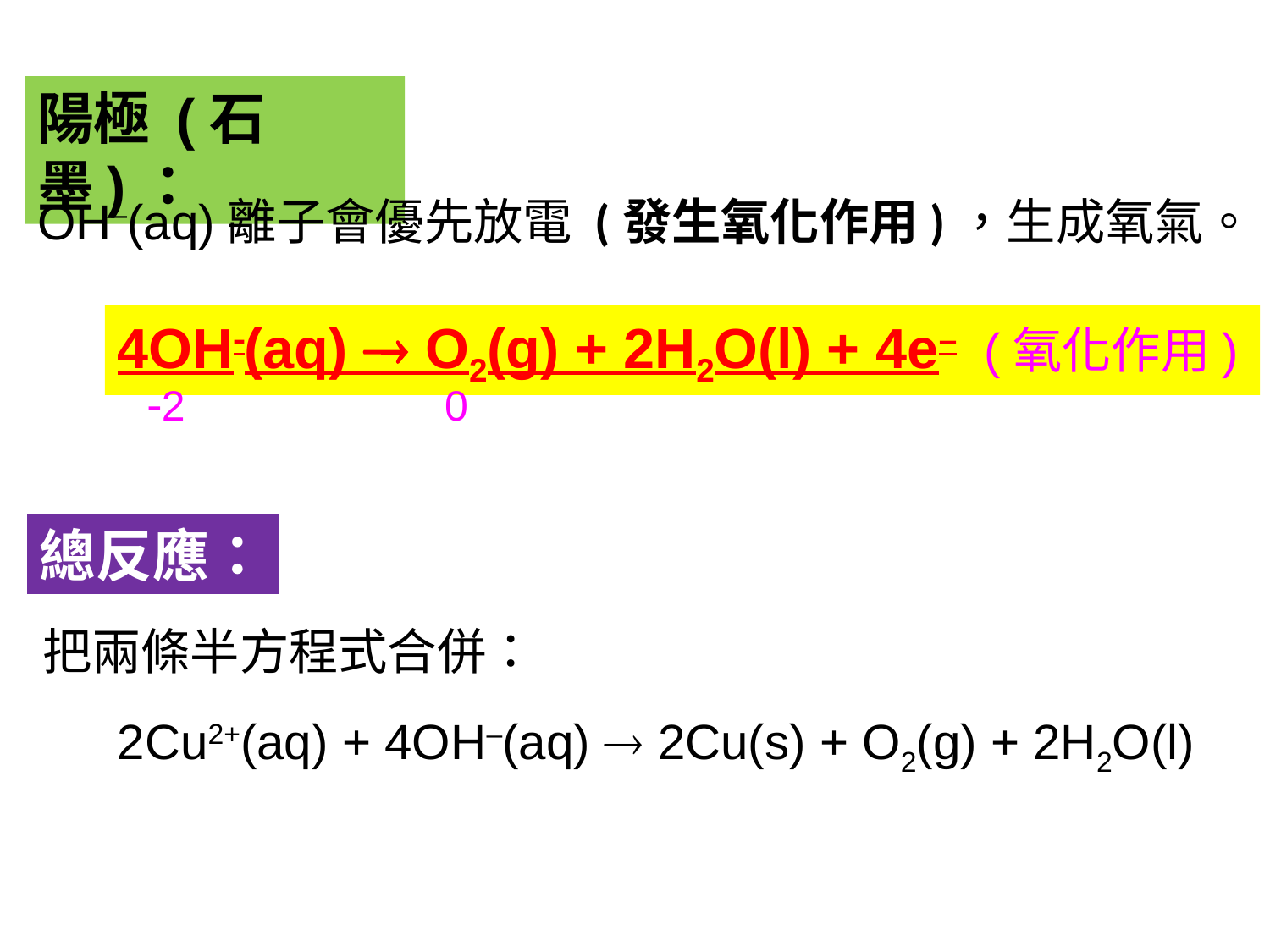

陽極 (石墨)：
OH–(aq)離子會優先放電 (發生氧化作用)，生成氧氣。
4OH−(aq) → O2(g) + 2H2O(l) + 4e–  (氧化作用)
−2                      0
總反應：
把兩條半方程式合併：
2Cu2+(aq) + 4OH–(aq) → 2Cu(s) + O2(g) + 2H2O(l)